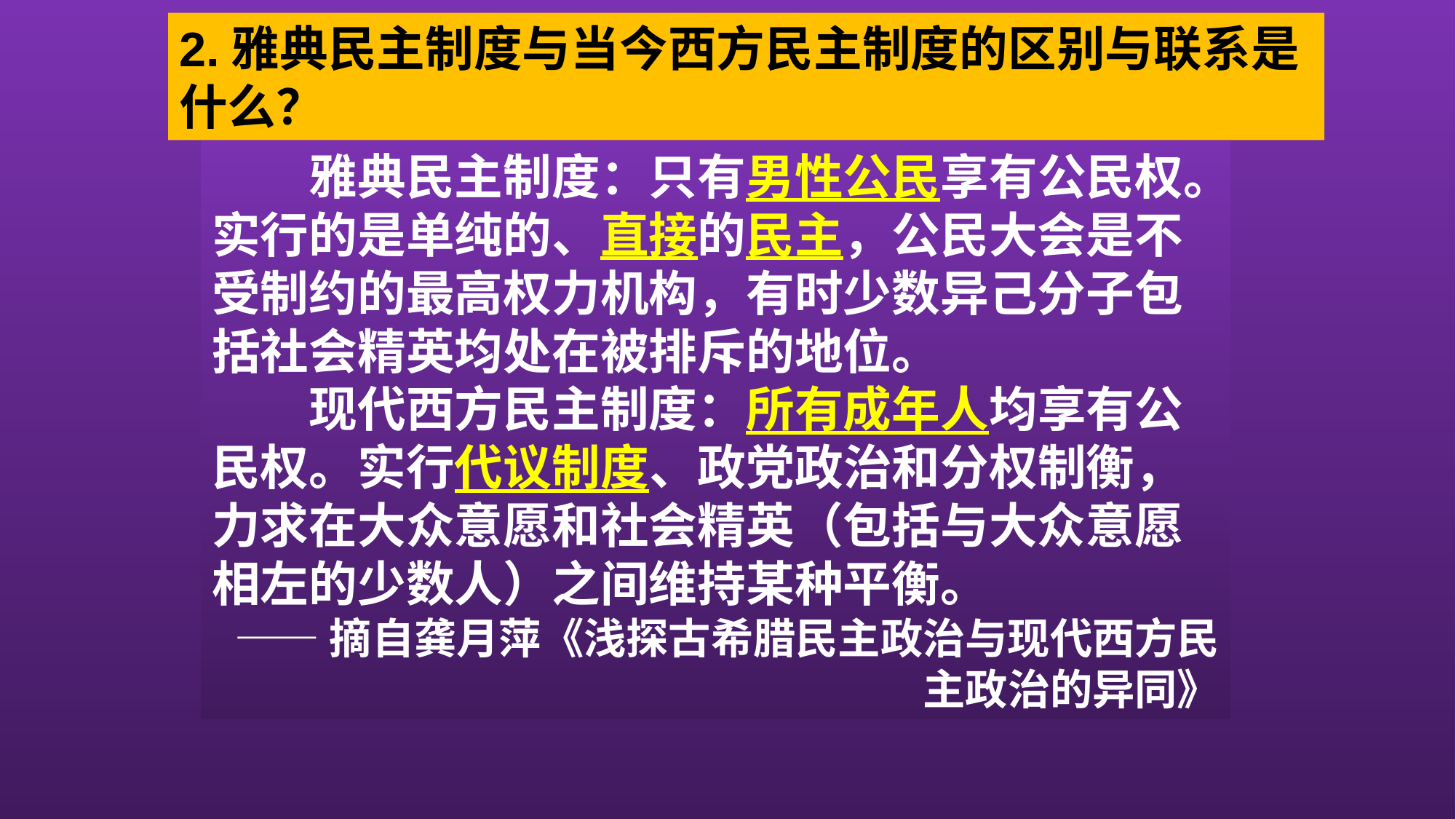

2.雅典民主制度与当今西方民主制度的区别与联系是什么？
　　雅典民主制度：只有男性公民享有公民权。实行的是单纯的、直接的民主，公民大会是不受制约的最高权力机构，有时少数异己分子包括社会精英均处在被排斥的地位。
　　现代西方民主制度：所有成年人均享有公民权。实行代议制度、政党政治和分权制衡，力求在大众意愿和社会精英（包括与大众意愿相左的少数人）之间维持某种平衡。
——摘自龚月萍《浅探古希腊民主政治与现代西方民主政治的异同》